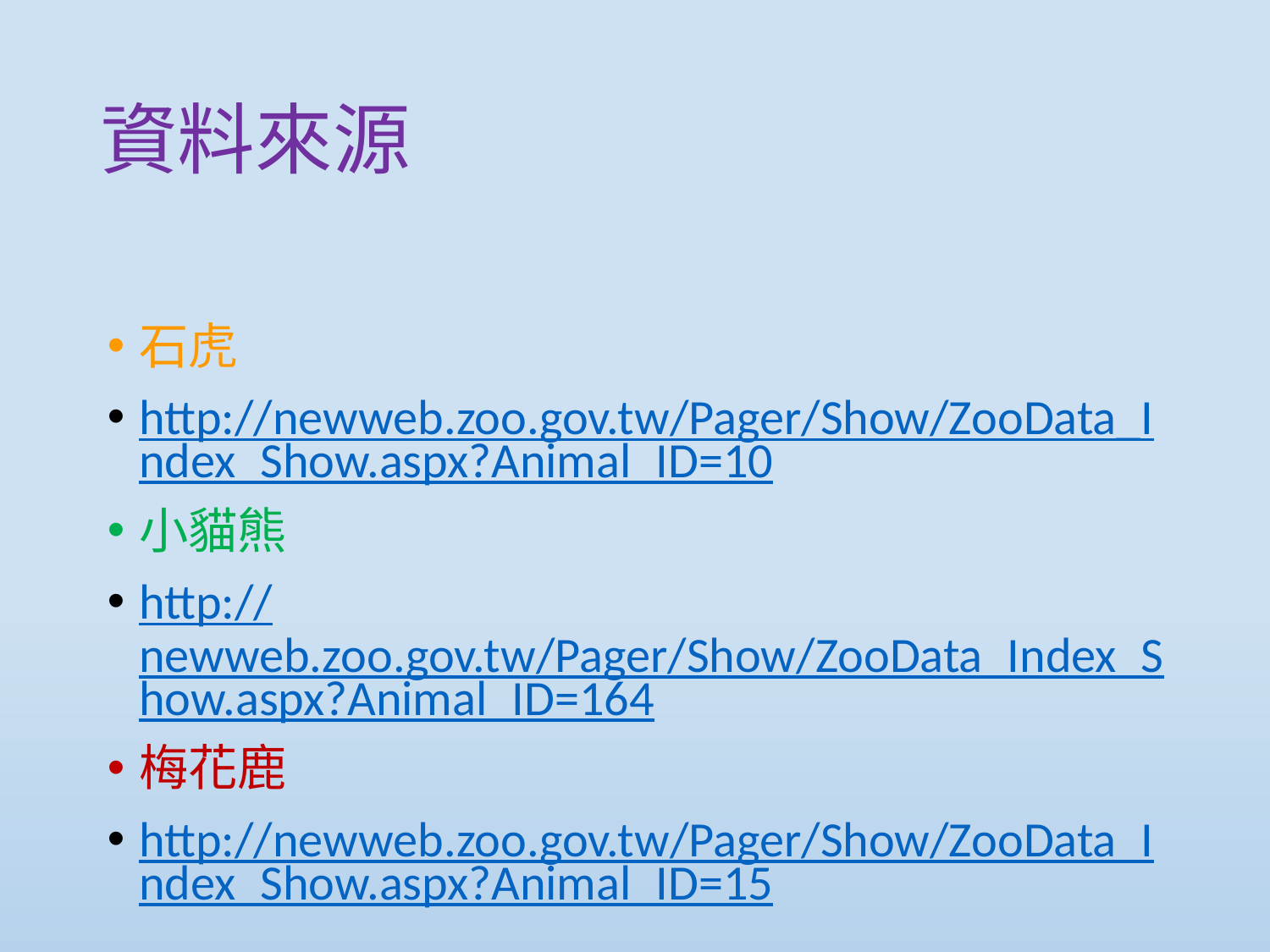

# 資料來源
石虎
http://newweb.zoo.gov.tw/Pager/Show/ZooData_Index_Show.aspx?Animal_ID=10
小貓熊
http://newweb.zoo.gov.tw/Pager/Show/ZooData_Index_Show.aspx?Animal_ID=164
梅花鹿
http://newweb.zoo.gov.tw/Pager/Show/ZooData_Index_Show.aspx?Animal_ID=15